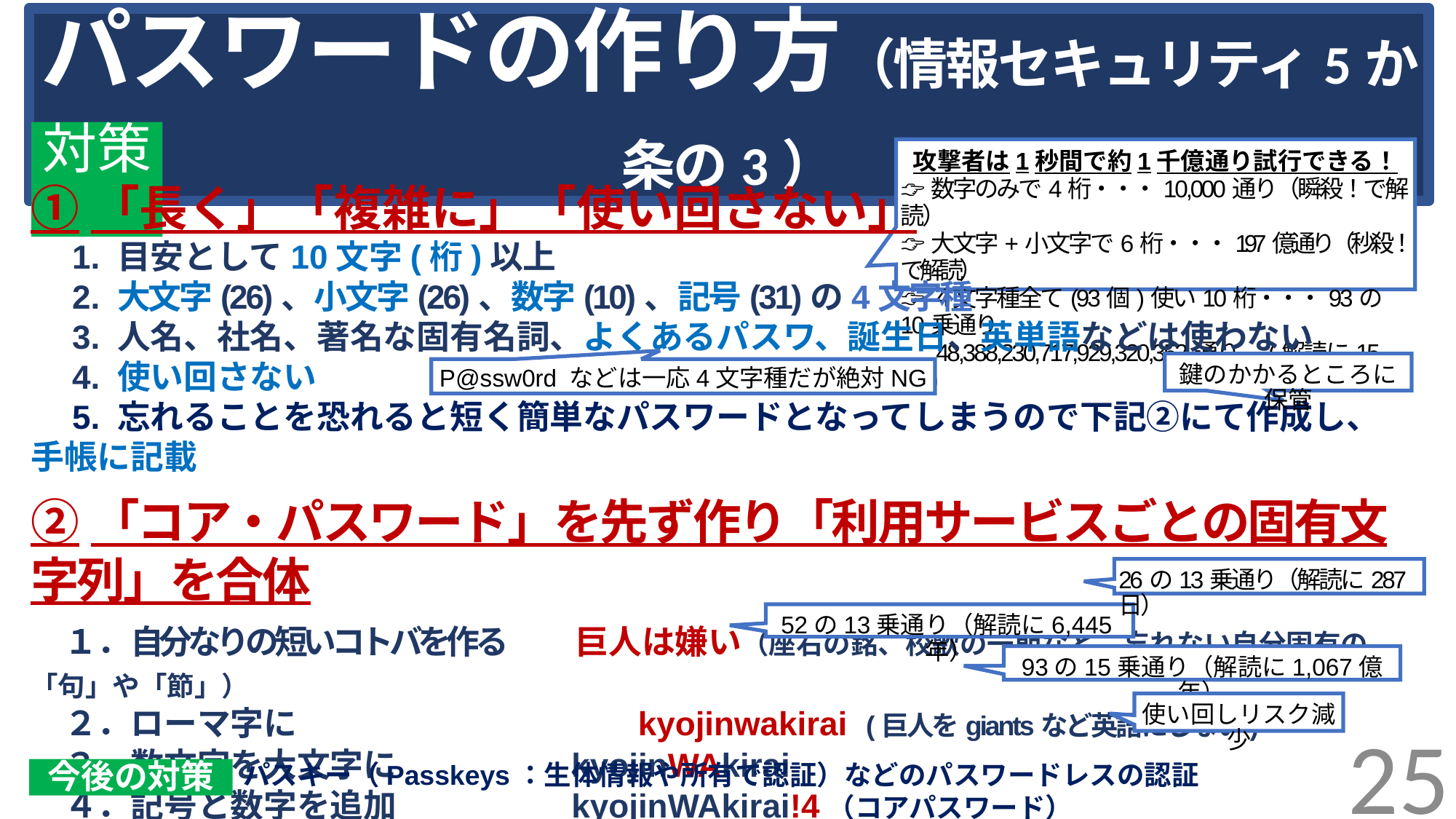

パスワードの作り方（情報セキュリティ5か条の3）
対策
攻撃者は1秒間で約1千億通り試行できる！
👉数字のみで4桁・・・10,000通り（瞬殺！で解読）
👉大文字+小文字で6桁・・・197億通り（秒殺！で解読）
👉４文字種全て(93個)使い10桁・・・93の10乗通り
　 48,388,230,717,929,320,352通り　(解読に15年)

①「長く」「複雑に」「使い回さない」
　1. 目安として10文字(桁)以上
　2. 大文字(26)、小文字(26)、数字(10)、記号(31)の4文字種
　3. 人名、社名、著名な固有名詞、よくあるパスワ、誕生日、英単語などは使わない
　4. 使い回さない
　5. 忘れることを恐れると短く簡単なパスワードとなってしまうので下記②にて作成し、手帳に記載

②「コア・パスワード」を先ず作り「利用サービスごとの固有文字列」を合体

　１．自分なりの短いコトバを作る　　巨人は嫌い（座右の銘、校歌の一節など、忘れない自分固有の「句」や「節」）
　２．ローマ字に　　　　　　　　　　kyojinwakirai  (巨人をgiantsなど英語にしない)
　３．数文字を大文字に　　　　　kyojinWAkirai
　４．記号と数字を追加　　　　　kyojinWAkirai!4（コアパスワード）
　 5．利用サービス名を追加　　 kyojinWAkirai!4ama  (例：アマゾンの場合)

鍵のかかるところに保管
P@ssw0rd などは一応4文字種だが絶対NG
26の13乗通り（解読に287日）
52の13乗通り（解読に6,445年）
93の15乗通り（解読に1,067億年）
使い回しリスク減少
25
パスキー（Passkeys：生体情報や所有で認証）などのパスワードレスの認証
今後の対策